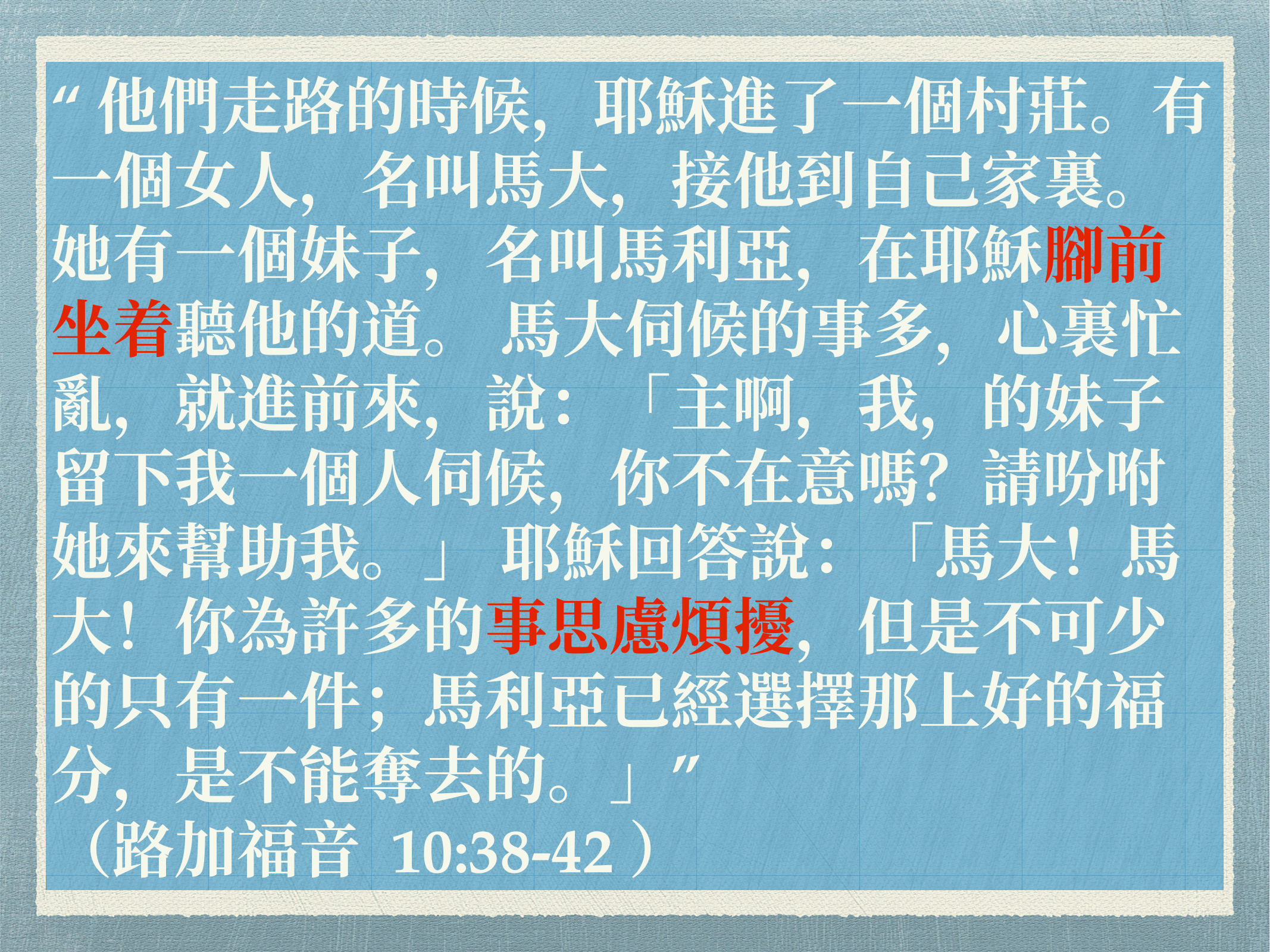

“他們走路的時候，耶穌進了一個村莊。有一個女人，名叫馬大，接他到自己家裏。 她有一個妹子，名叫馬利亞，在耶穌腳前坐着聽他的道。 馬大伺候的事多，心裏忙亂，就進前來，說：「主啊，我，的妹子留下我一個人伺候，你不在意嗎？請吩咐她來幫助我。」 耶穌回答說：「馬大！馬大！你為許多的事思慮煩擾，但是不可少的只有一件；馬利亞已經選擇那上好的福分，是不能奪去的。」”
（路加福音 10:38-42）